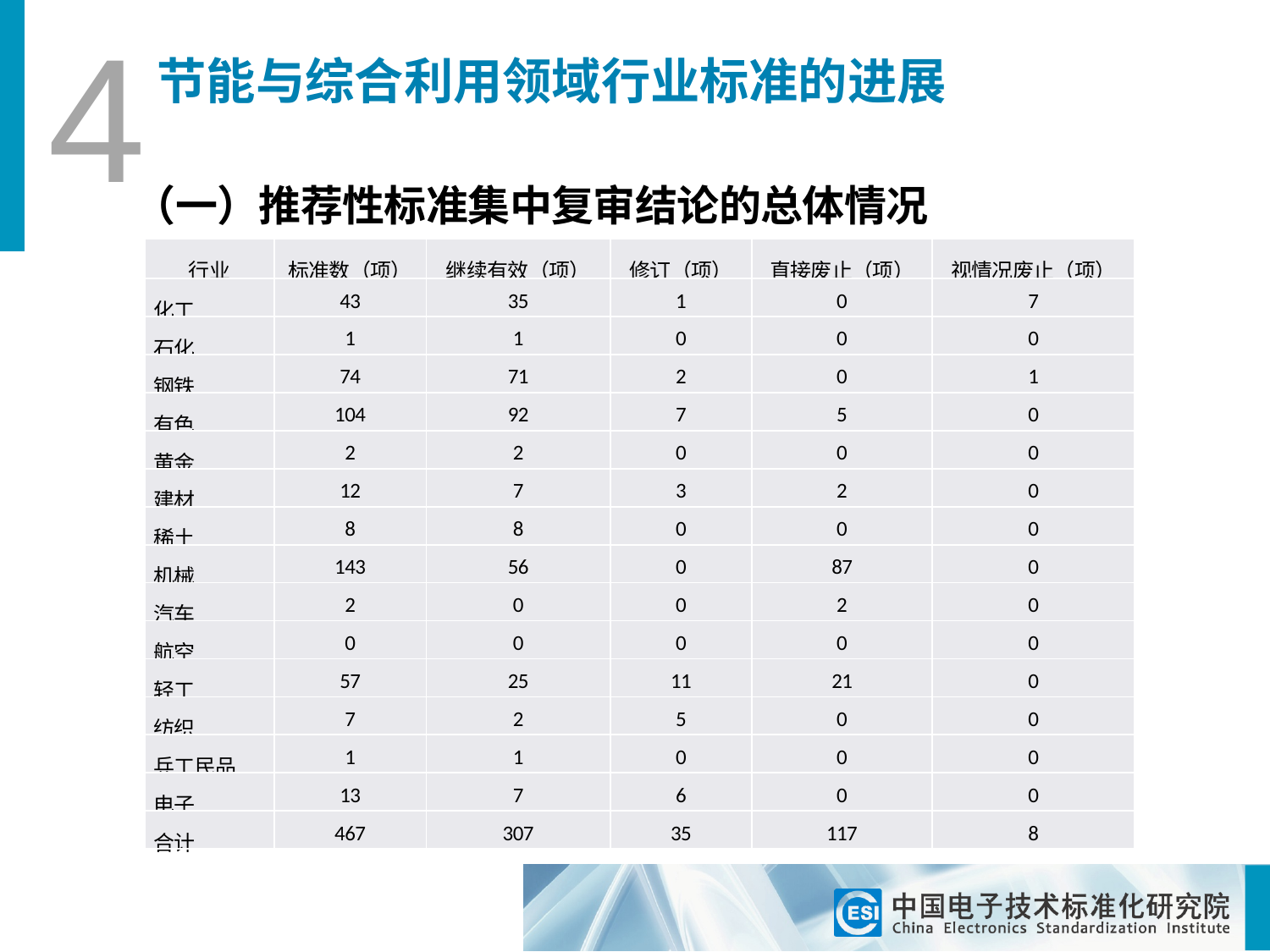

4
节能与综合利用领域行业标准的进展
（一）推荐性标准集中复审结论的总体情况
| 行业 | 标准数（项） | 继续有效（项） | 修订（项） | 直接废止（项） | 视情况废止（项） |
| --- | --- | --- | --- | --- | --- |
| 化工 | 43 | 35 | 1 | 0 | 7 |
| 石化 | 1 | 1 | 0 | 0 | 0 |
| 钢铁 | 74 | 71 | 2 | 0 | 1 |
| 有色 | 104 | 92 | 7 | 5 | 0 |
| 黄金 | 2 | 2 | 0 | 0 | 0 |
| 建材 | 12 | 7 | 3 | 2 | 0 |
| 稀土 | 8 | 8 | 0 | 0 | 0 |
| 机械 | 143 | 56 | 0 | 87 | 0 |
| 汽车 | 2 | 0 | 0 | 2 | 0 |
| 航空 | 0 | 0 | 0 | 0 | 0 |
| 轻工 | 57 | 25 | 11 | 21 | 0 |
| 纺织 | 7 | 2 | 5 | 0 | 0 |
| 兵工民品 | 1 | 1 | 0 | 0 | 0 |
| 电子 | 13 | 7 | 6 | 0 | 0 |
| 合计 | 467 | 307 | 35 | 117 | 8 |